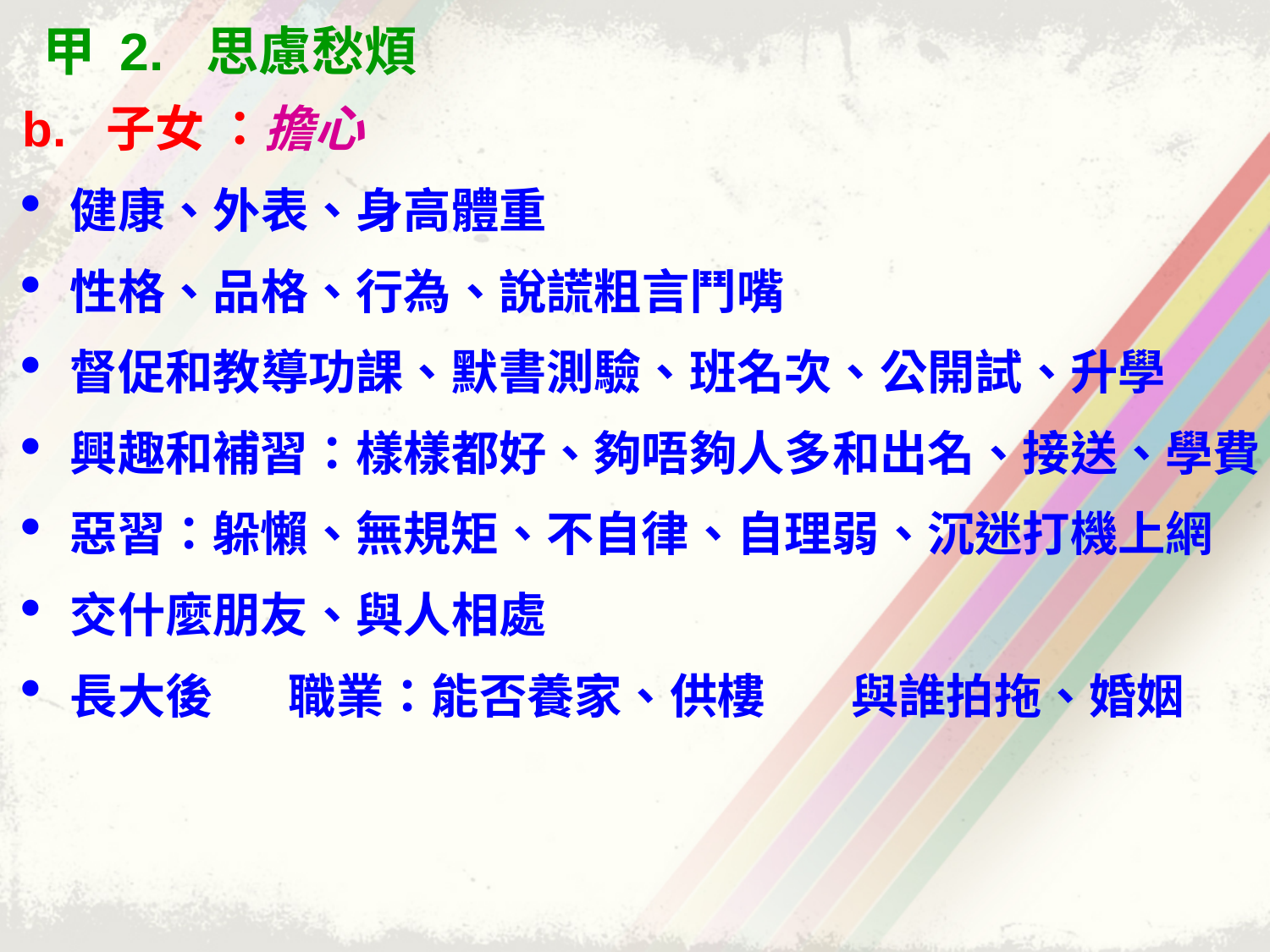

甲 2.  思慮愁煩
b.  子女 ：擔心
健康、外表、身高體重
性格、品格、行為、說謊粗言鬥嘴
督促和教導功課、默書測驗、班名次、公開試、升學
興趣和補習：樣樣都好、夠唔夠人多和出名、接送、學費
惡習：躲懶、無規矩、不自律、自理弱、沉迷打機上網
交什麼朋友、與人相處
長大後       職業：能否養家、供樓        與誰拍拖、婚姻